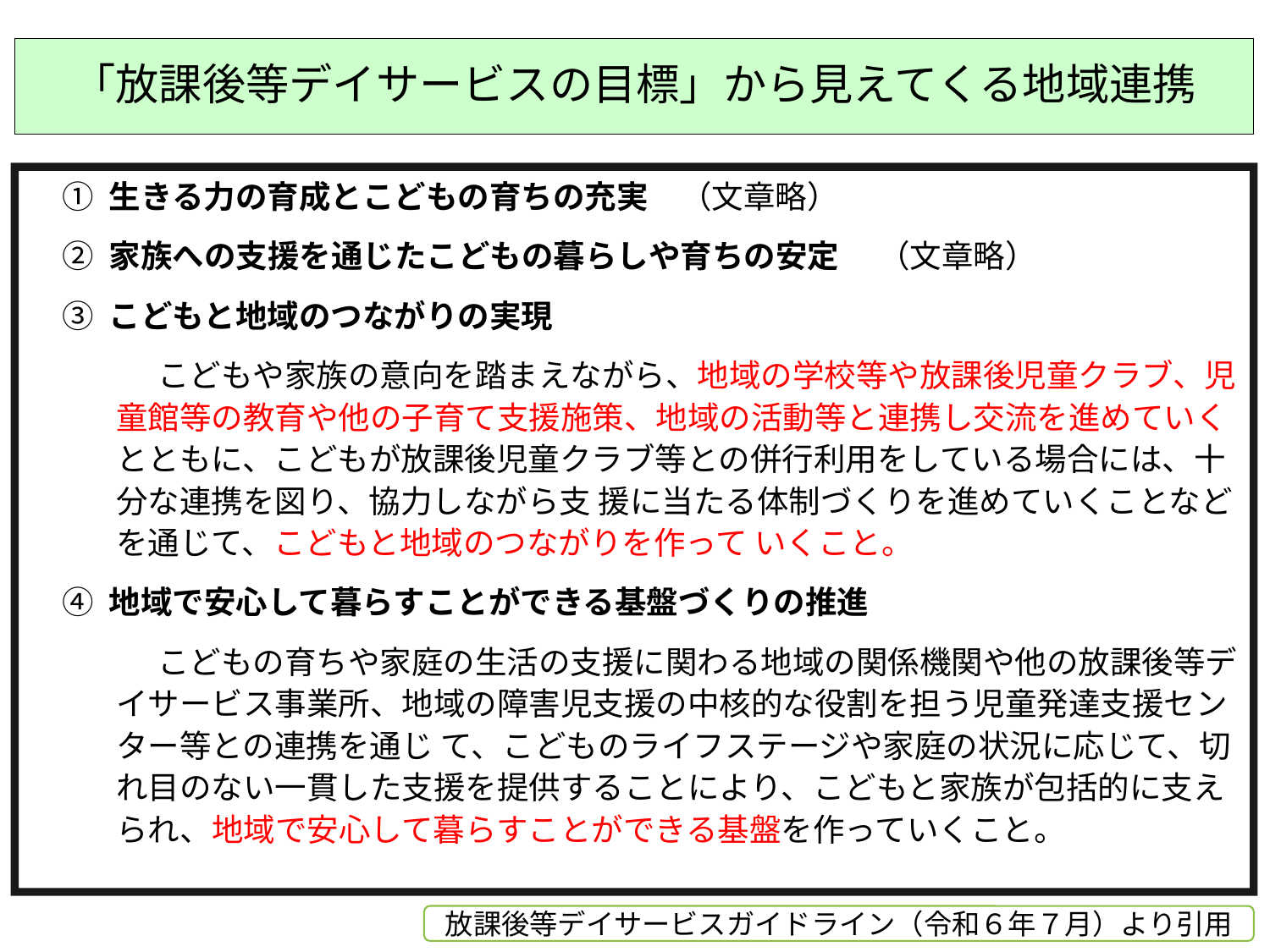

# 「放課後等デイサービスの目標」から見えてくる地域連携
① 生きる力の育成とこどもの育ちの充実　（文章略）
② 家族への支援を通じたこどもの暮らしや育ちの安定 　（文章略）
③ こどもと地域のつながりの実現
　　　こどもや家族の意向を踏まえながら、地域の学校等や放課後児童クラブ、児童館等の教育や他の子育て支援施策、地域の活動等と連携し交流を進めていくとともに、こどもが放課後児童クラブ等との併行利用をしている場合には、十分な連携を図り、協力しながら支 援に当たる体制づくりを進めていくことなどを通じて、こどもと地域のつながりを作って いくこと。
④ 地域で安心して暮らすことができる基盤づくりの推進
　　　こどもの育ちや家庭の生活の支援に関わる地域の関係機関や他の放課後等デイサービス事業所、地域の障害児支援の中核的な役割を担う児童発達支援センター等との連携を通じ て、こどものライフステージや家庭の状況に応じて、切れ目のない一貫した支援を提供することにより、こどもと家族が包括的に支えられ、地域で安心して暮らすことができる基盤を作っていくこと。
放課後等デイサービスガイドライン（令和６年７月）より引用
39